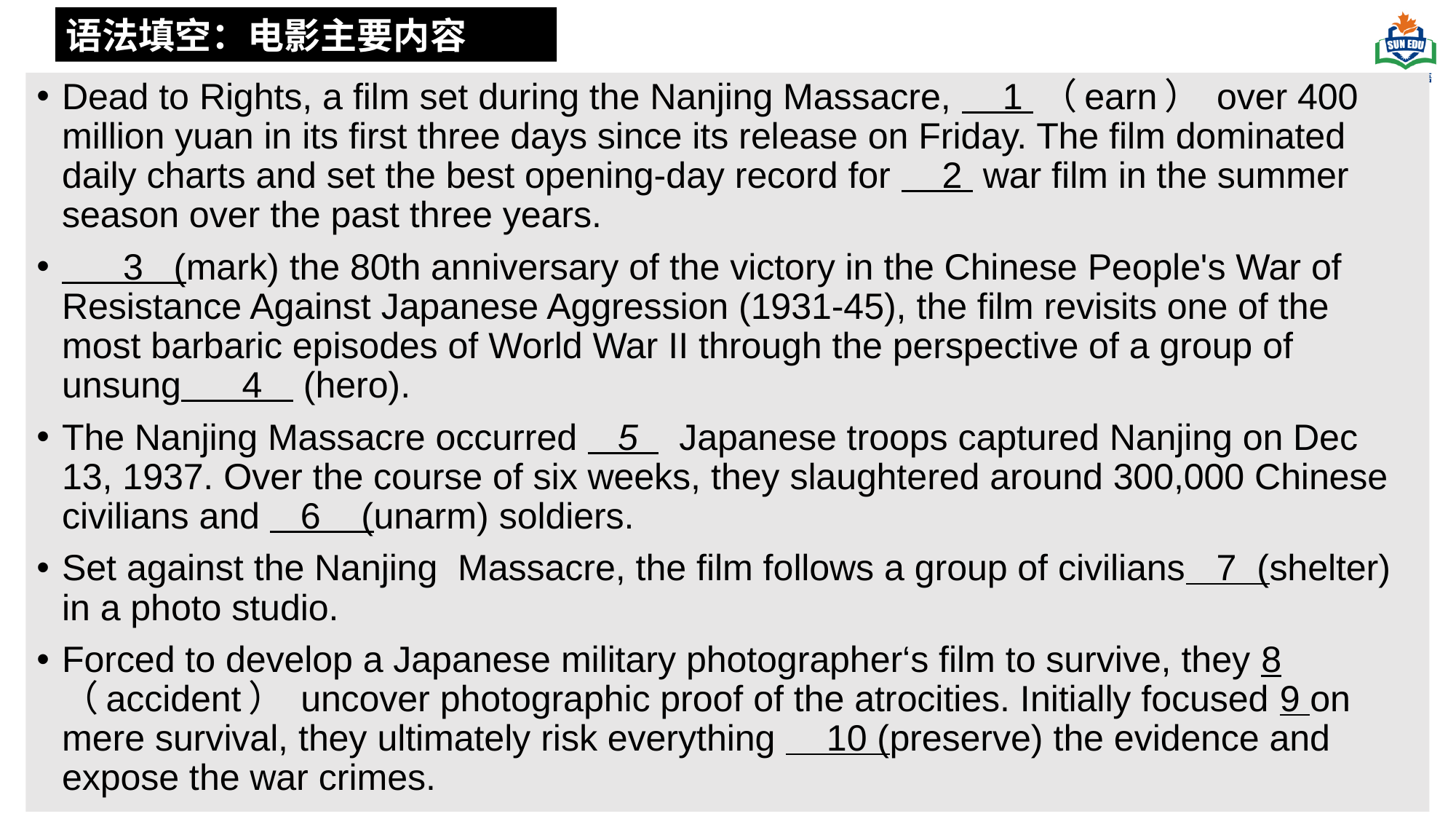

语法填空：电影主要内容
Dead to Rights, a film set during the Nanjing Massacre,     1 （earn） over 400 million yuan in its first three days since its release on Friday. The film dominated daily charts and set the best opening-day record for     2  war film in the summer season over the past three years.
      3   (mark) the 80th anniversary of the victory in the Chinese People's War of Resistance Against Japanese Aggression (1931-45), the film revisits one of the most barbaric episodes of World War II through the perspective of a group of unsung      4    (hero).
The Nanjing Massacre occurred    5    Japanese troops captured Nanjing on Dec 13, 1937. Over the course of six weeks, they slaughtered around 300,000 Chinese civilians and    6    (unarm) soldiers.
Set against the Nanjing  Massacre, the film follows a group of civilians   7  (shelter) in a photo studio.
Forced to develop a Japanese military photographer‘s film to survive, they 8 （accident） uncover photographic proof of the atrocities. Initially focused 9 on mere survival, they ultimately risk everything     10 (preserve) the evidence and expose the war crimes.